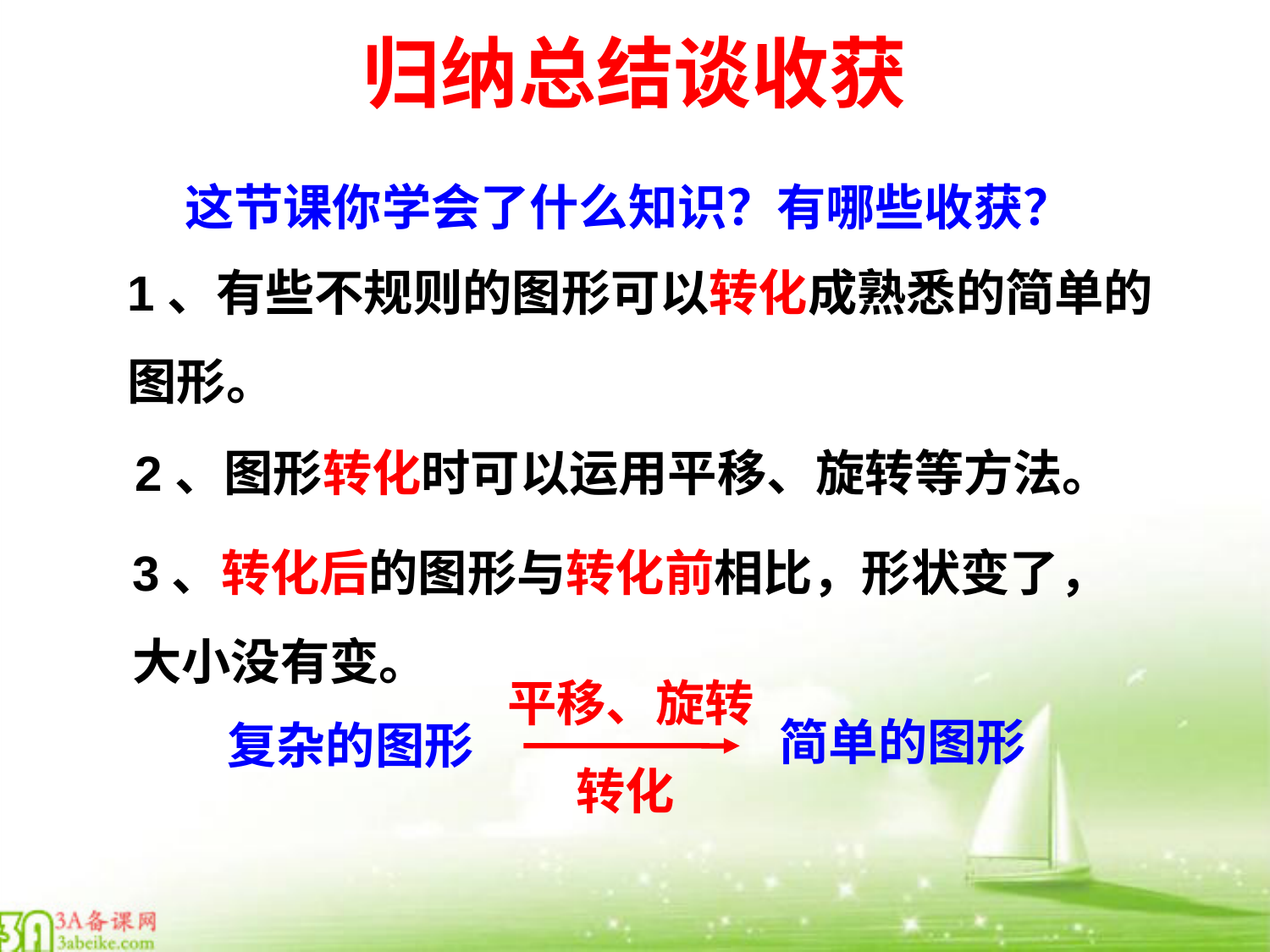

# 归纳总结谈收获
这节课你学会了什么知识？有哪些收获？
1、有些不规则的图形可以转化成熟悉的简单的图形。
2、图形转化时可以运用平移、旋转等方法。
3、转化后的图形与转化前相比，形状变了，大小没有变。
平移、旋转
简单的图形
复杂的图形

转化